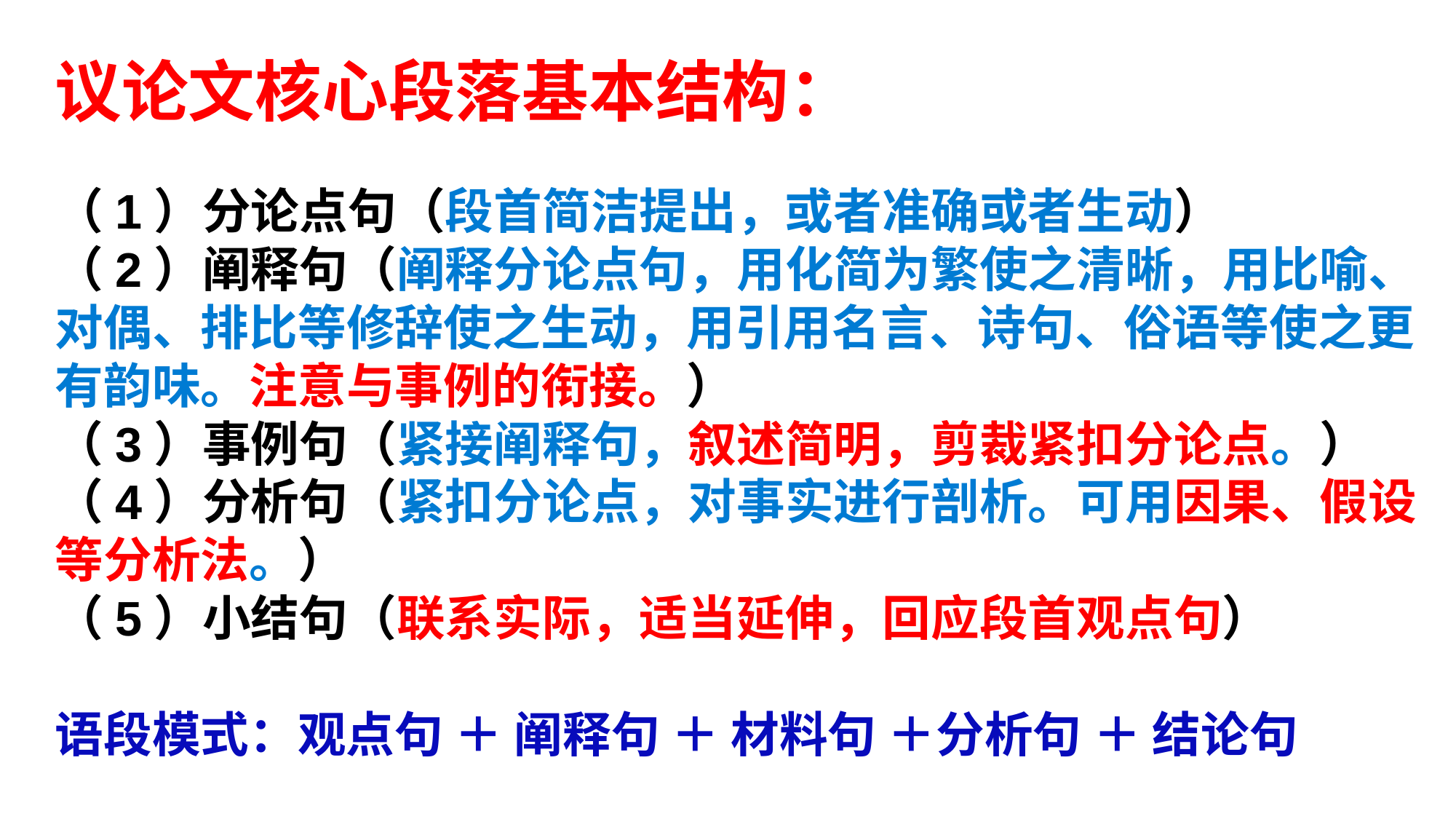

议论文核心段落基本结构：

（1）分论点句（段首简洁提出，或者准确或者生动）
（2）阐释句（阐释分论点句，用化简为繁使之清晰，用比喻、对偶、排比等修辞使之生动，用引用名言、诗句、俗语等使之更有韵味。注意与事例的衔接。）
（3）事例句（紧接阐释句，叙述简明，剪裁紧扣分论点。）
（4）分析句（紧扣分论点，对事实进行剖析。可用因果、假设等分析法。）
（5）小结句（联系实际，适当延伸，回应段首观点句）

语段模式：观点句 ＋ 阐释句 ＋ 材料句 ＋分析句 ＋ 结论句